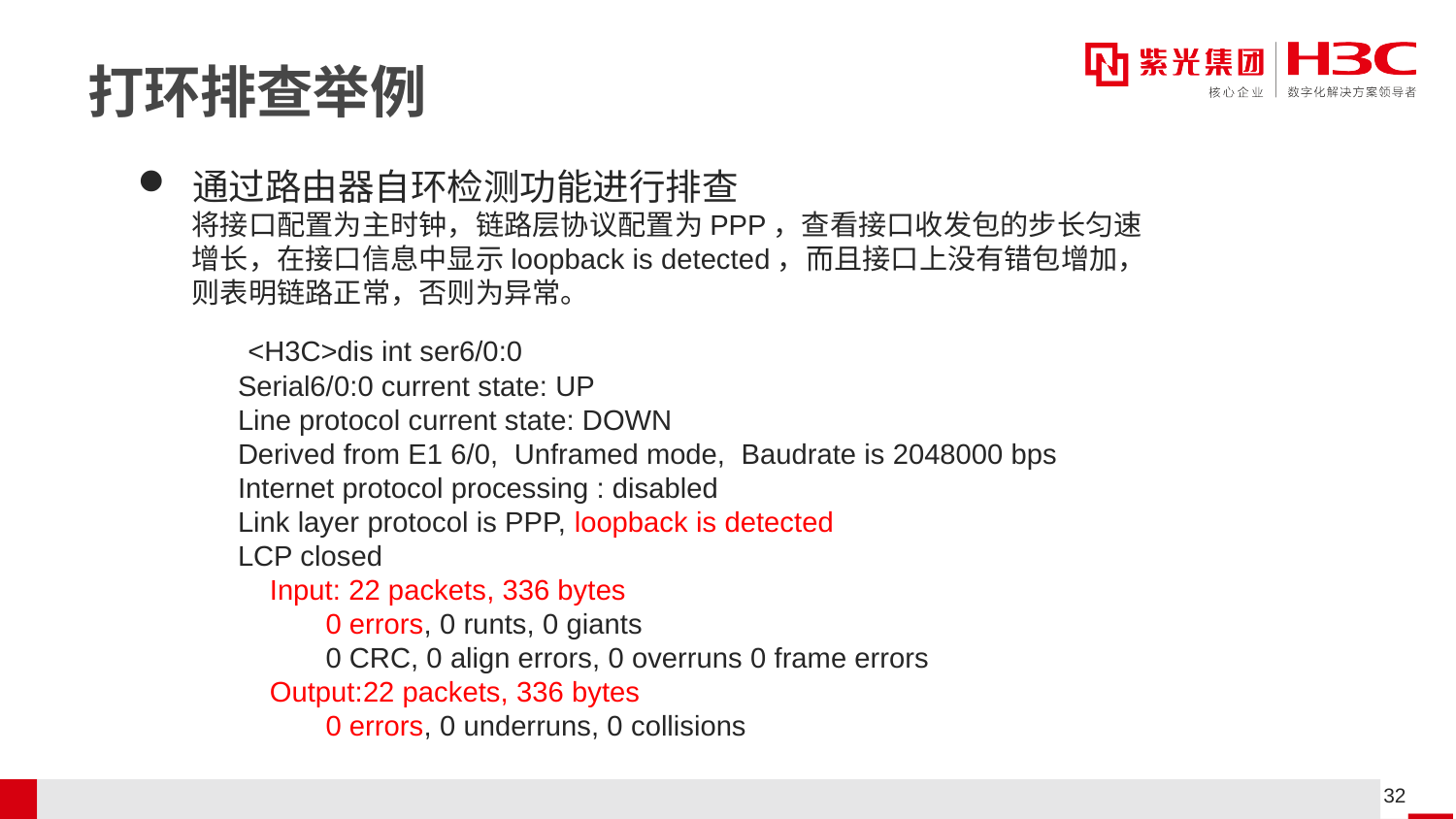

# 打环排查举例
通过路由器自环检测功能进行排查
将接口配置为主时钟，链路层协议配置为PPP，查看接口收发包的步长匀速增长，在接口信息中显示loopback is detected，而且接口上没有错包增加，则表明链路正常，否则为异常。
 <H3C>dis int ser6/0:0
Serial6/0:0 current state: UP
Line protocol current state: DOWN
Derived from E1 6/0,  Unframed mode,  Baudrate is 2048000 bps
Internet protocol processing : disabled
Link layer protocol is PPP, loopback is detected
LCP closed
    Input: 22 packets, 336 bytes
           0 errors, 0 runts, 0 giants
           0 CRC, 0 align errors, 0 overruns 0 frame errors
    Output:22 packets, 336 bytes
           0 errors, 0 underruns, 0 collisions